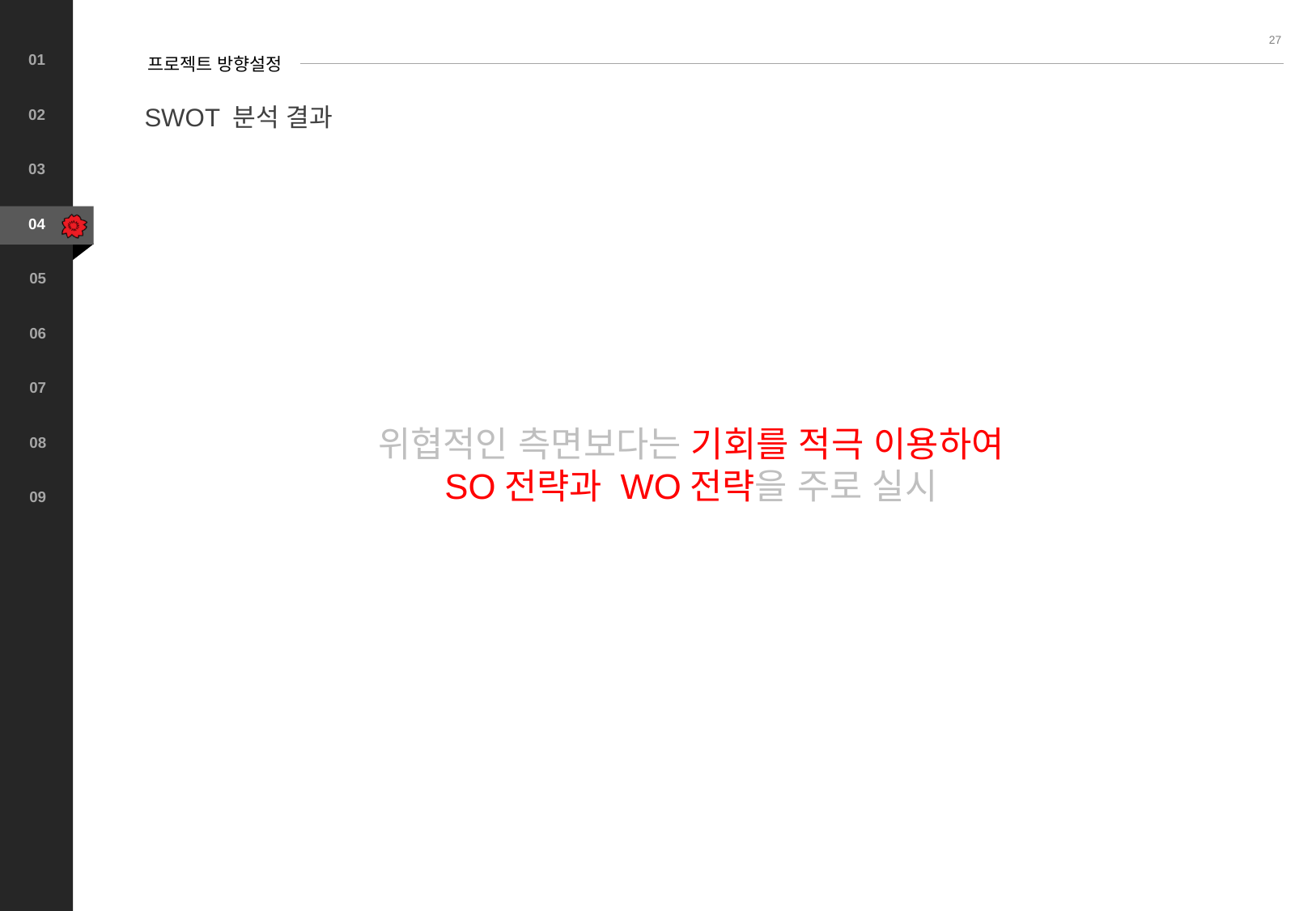

27
프로젝트 방향설정
SWOT 분석 결과
위협적인 측면보다는 기회를 적극 이용하여
SO전략과 WO전략을 주로 실시